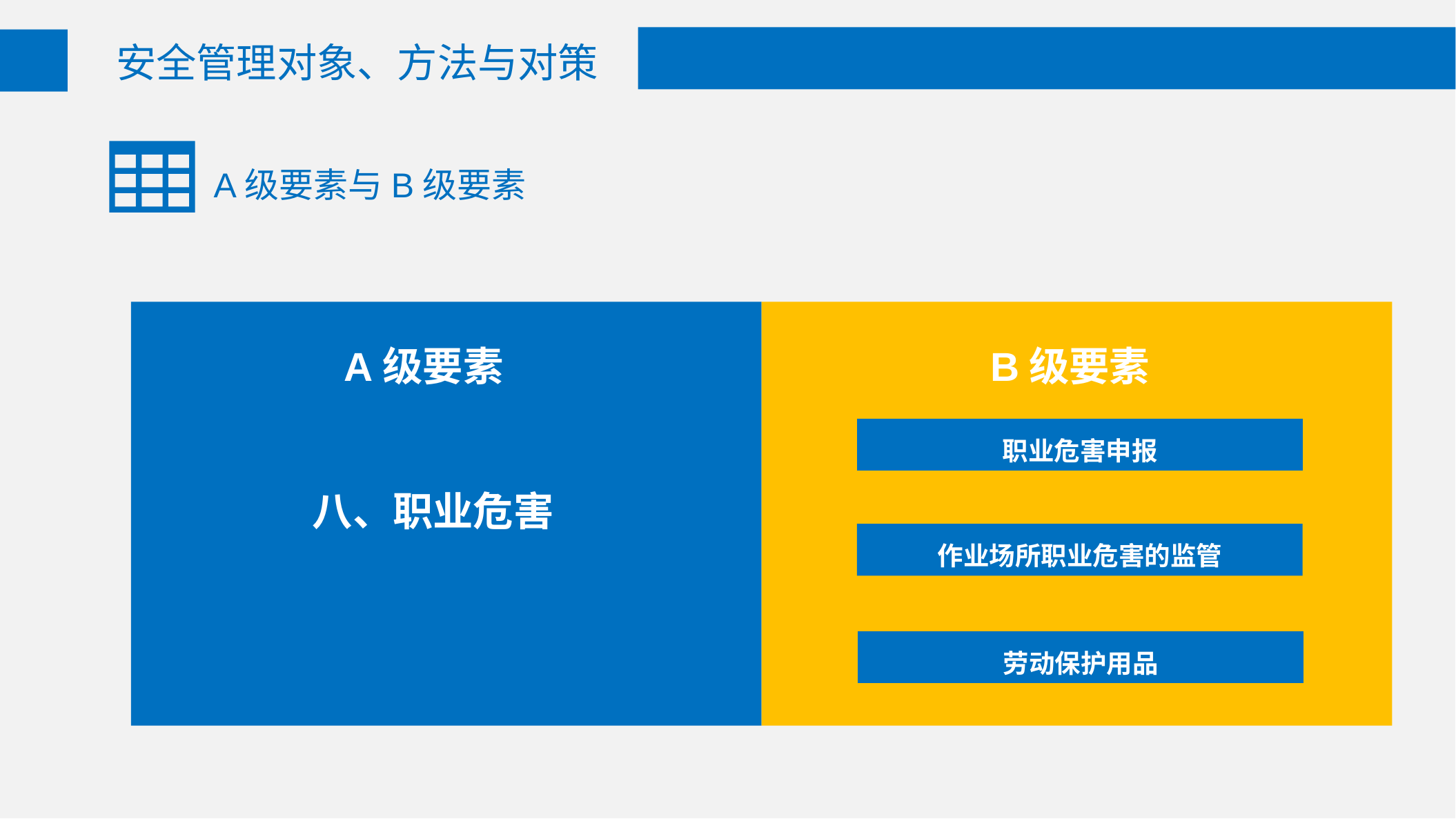

安全管理对象、方法与对策

A级要素与B级要素

A级要素
B级要素
职业危害申报
八、职业危害
作业场所职业危害的监管
劳动保护用品